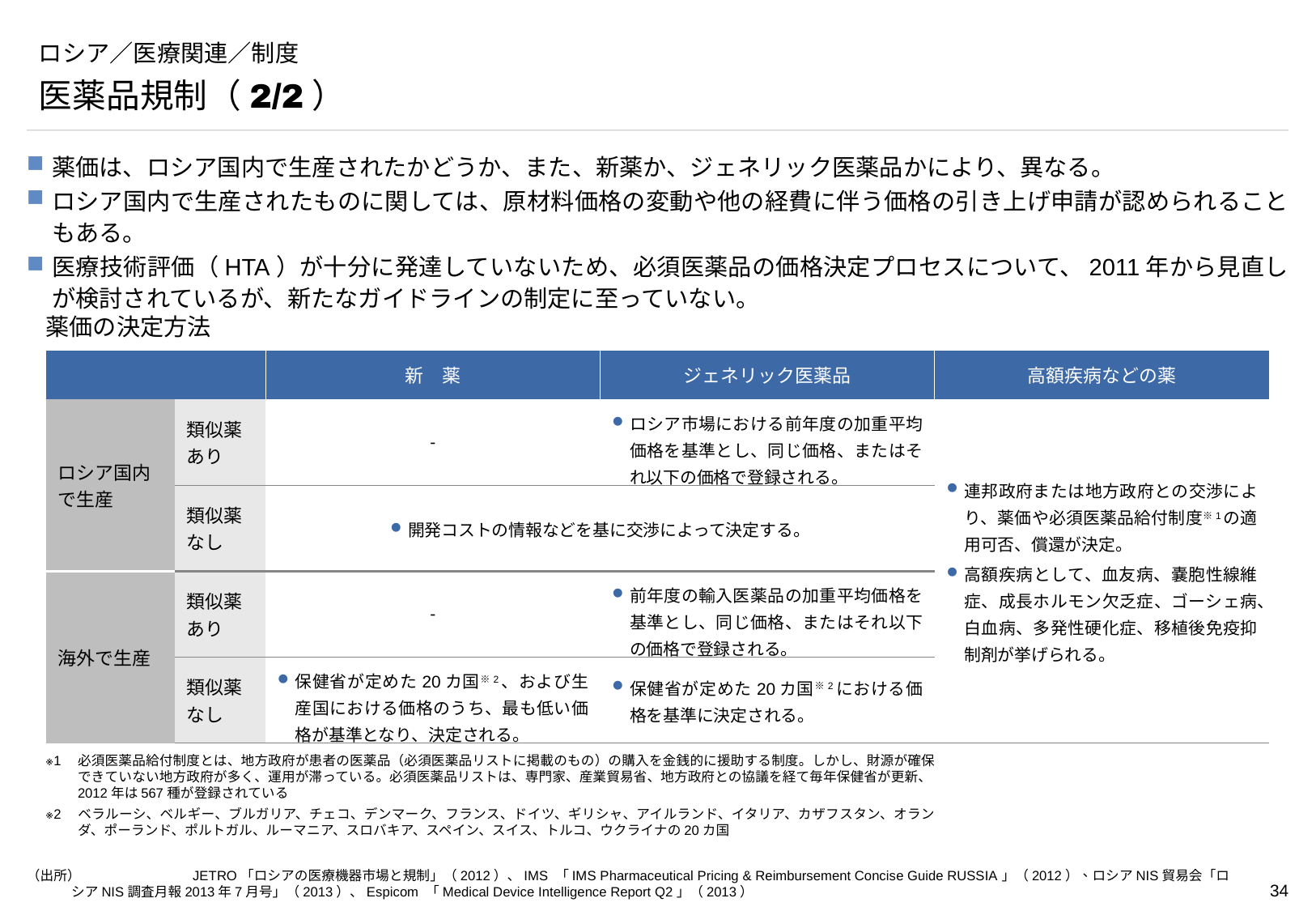

# ロシア／医療関連／制度
医薬品規制（2/2）
薬価は、ロシア国内で生産されたかどうか、また、新薬か、ジェネリック医薬品かにより、異なる。
ロシア国内で生産されたものに関しては、原材料価格の変動や他の経費に伴う価格の引き上げ申請が認められることもある。
医療技術評価（HTA）が十分に発達していないため、必須医薬品の価格決定プロセスについて、2011年から見直しが検討されているが、新たなガイドラインの制定に至っていない。
薬価の決定方法
|  |  | 新　薬 | ジェネリック医薬品 | 高額疾病などの薬 |
| --- | --- | --- | --- | --- |
| ロシア国内で生産 | 類似薬あり | - | ロシア市場における前年度の加重平均価格を基準とし、同じ価格、またはそれ以下の価格で登録される。 | 連邦政府または地方政府との交渉により、薬価や必須医薬品給付制度※1の適用可否、償還が決定。 高額疾病として、血友病、嚢胞性線維症、成長ホルモン欠乏症、ゴーシェ病、白血病、多発性硬化症、移植後免疫抑制剤が挙げられる。 |
|  | 類似薬なし | 開発コストの情報などを基に交渉によって決定する。 |  |  |
| 海外で生産 | 類似薬あり | - | 前年度の輸入医薬品の加重平均価格を基準とし、同じ価格、またはそれ以下の価格で登録される。 |  |
|  | 類似薬なし | 保健省が定めた20カ国※2、および生産国における価格のうち、最も低い価格が基準となり、決定される。 | 保健省が定めた20カ国※2における価格を基準に決定される。 |  |
※1	必須医薬品給付制度とは、地方政府が患者の医薬品（必須医薬品リストに掲載のもの）の購入を金銭的に援助する制度。しかし、財源が確保できていない地方政府が多く、運用が滞っている。必須医薬品リストは、専門家、産業貿易省、地方政府との協議を経て毎年保健省が更新、2012年は567種が登録されている
※2	ベラルーシ、ベルギー、ブルガリア、チェコ、デンマーク、フランス、ドイツ、ギリシャ、アイルランド、イタリア、カザフスタン、オランダ、ポーランド、ポルトガル、ルーマニア、スロバキア、スペイン、スイス、トルコ、ウクライナの20カ国
（出所）	JETRO「ロシアの医療機器市場と規制」（2012）、IMS 「IMS Pharmaceutical Pricing & Reimbursement Concise Guide RUSSIA」（2012）、ロシアNIS貿易会「ロシアNIS調査月報2013年7月号」（2013）、Espicom 「Medical Device Intelligence Report Q2」（2013）